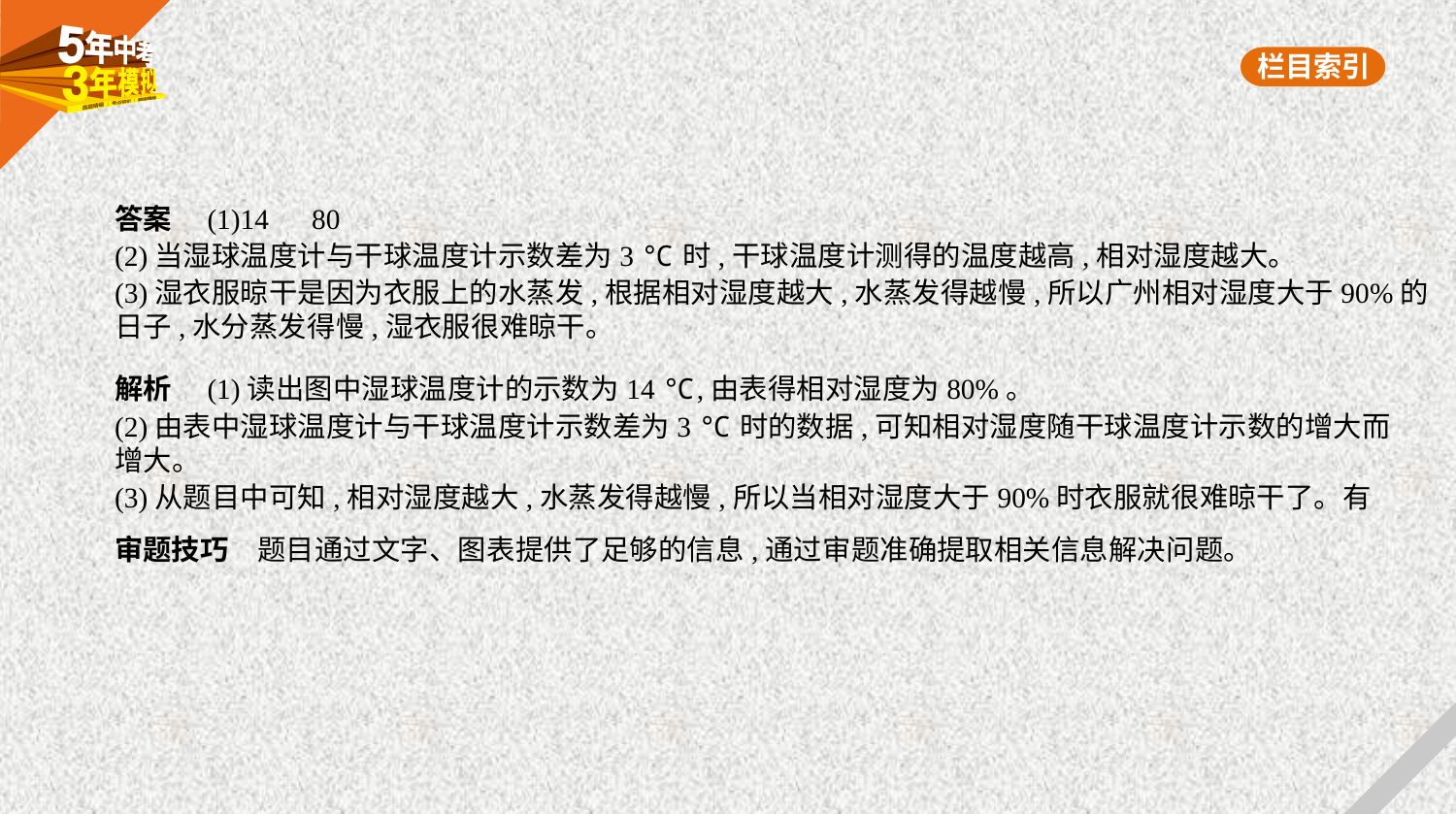

答案　(1)14　80
(2)当湿球温度计与干球温度计示数差为3 ℃时,干球温度计测得的温度越高,相对湿度越大。
(3)湿衣服晾干是因为衣服上的水蒸发,根据相对湿度越大,水蒸发得越慢,所以广州相对湿度大于90%的
日子,水分蒸发得慢,湿衣服很难晾干。
解析　(1)读出图中湿球温度计的示数为14 ℃,由表得相对湿度为80%。
(2)由表中湿球温度计与干球温度计示数差为3 ℃时的数据,可知相对湿度随干球温度计示数的增大而
增大。
(3)从题目中可知,相对湿度越大,水蒸发得越慢,所以当相对湿度大于90%时衣服就很难晾干了。有
审题技巧　题目通过文字、图表提供了足够的信息,通过审题准确提取相关信息解决问题。